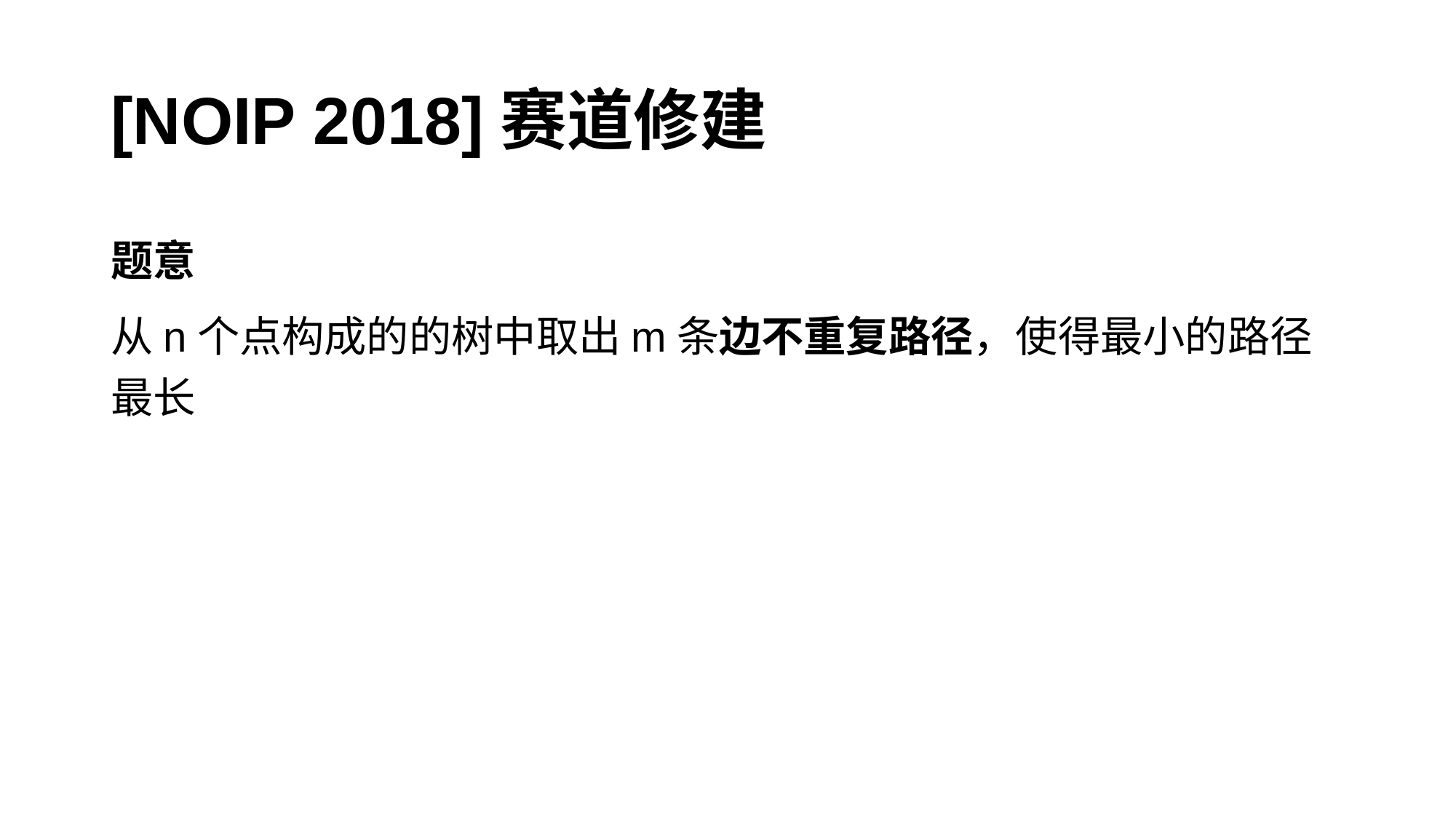

# [NOIP 2018]赛道修建
题意
从n个点构成的的树中取出m条边不重复路径，使得最小的路径最长